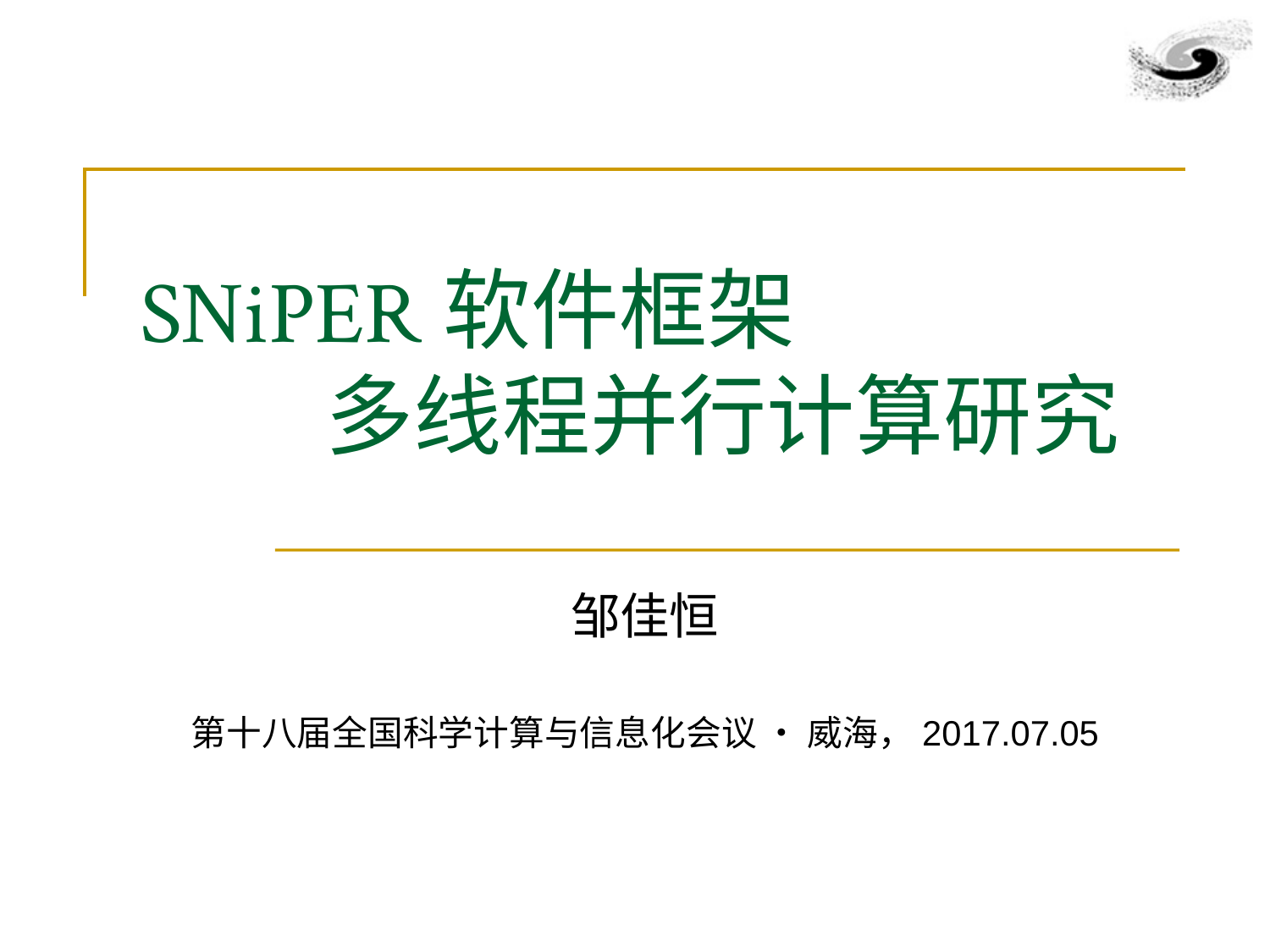

# SNiPER软件框架 多线程并行计算研究
邹佳恒

第十八届全国科学计算与信息化会议 • 威海，2017.07.05